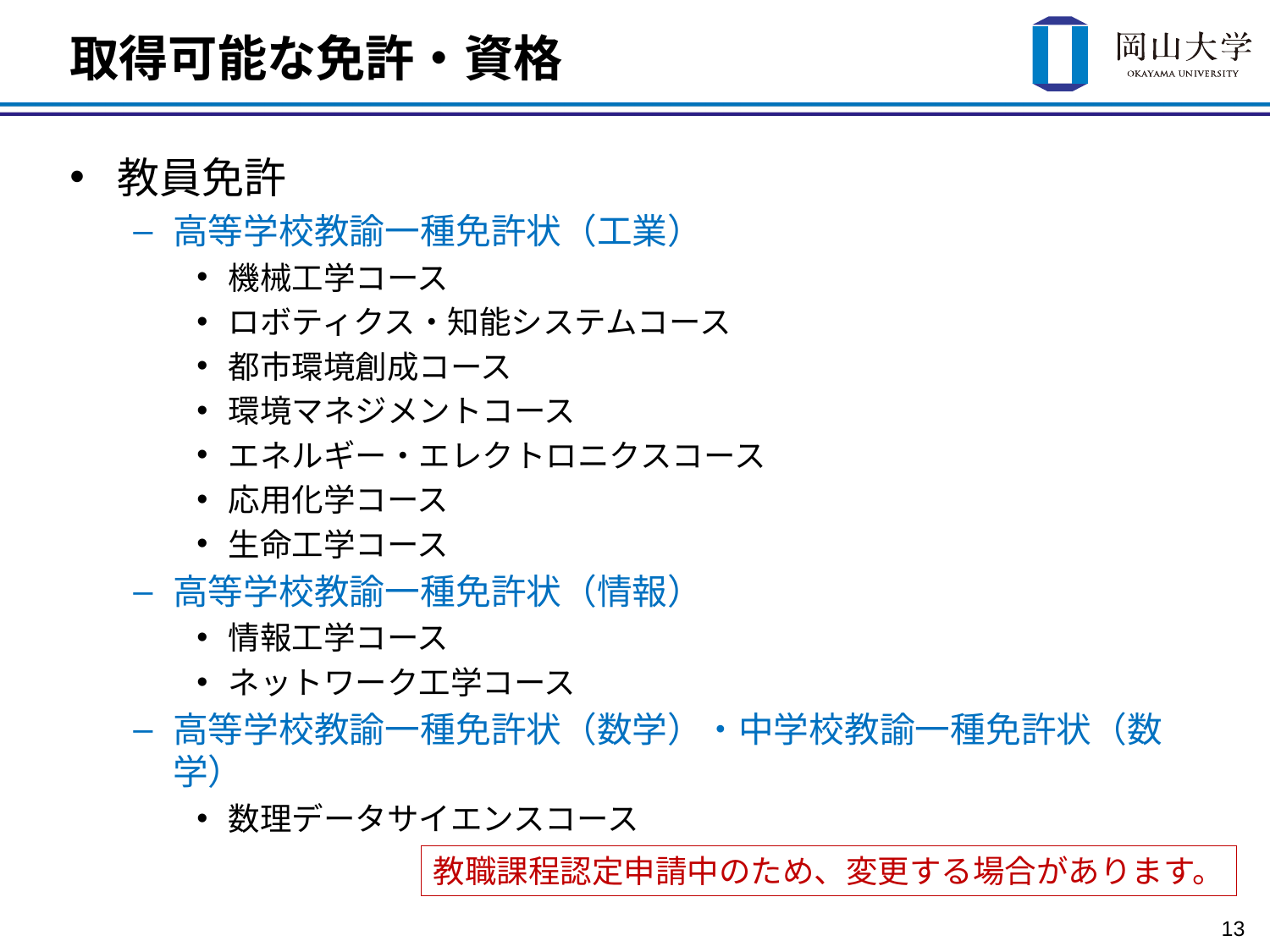

# 取得可能な免許・資格
教員免許
高等学校教諭一種免許状（工業）
機械工学コース
ロボティクス・知能システムコース
都市環境創成コース
環境マネジメントコース
エネルギー・エレクトロニクスコース
応用化学コース
生命工学コース
高等学校教諭一種免許状（情報）
情報工学コース
ネットワーク工学コース
高等学校教諭一種免許状（数学）・中学校教諭一種免許状（数学）
数理データサイエンスコース
教職課程認定申請中のため、変更する場合があります。
13